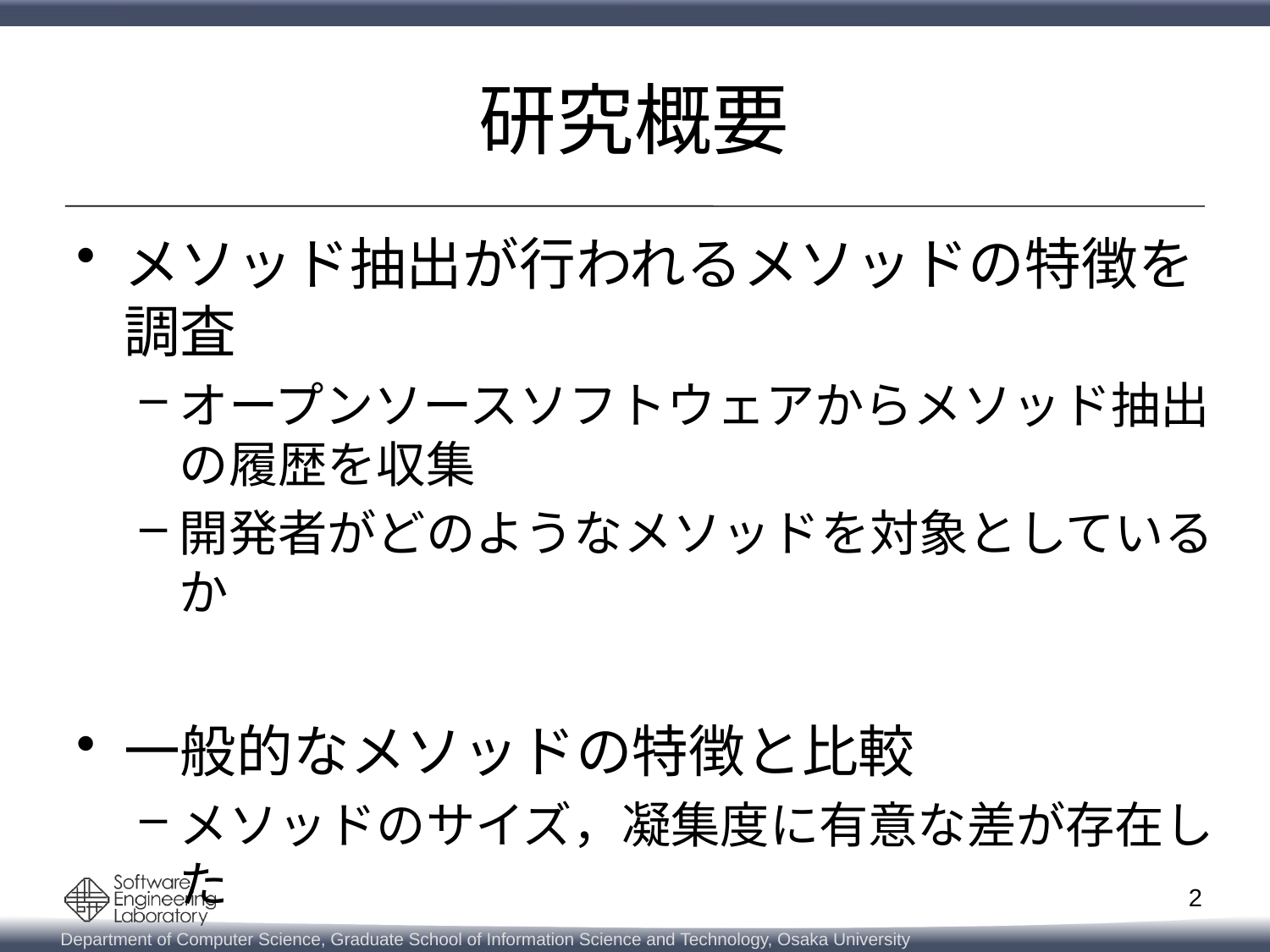

# 研究概要
メソッド抽出が行われるメソッドの特徴を調査
オープンソースソフトウェアからメソッド抽出の履歴を収集
開発者がどのようなメソッドを対象としているか

一般的なメソッドの特徴と比較
メソッドのサイズ，凝集度に有意な差が存在した
2